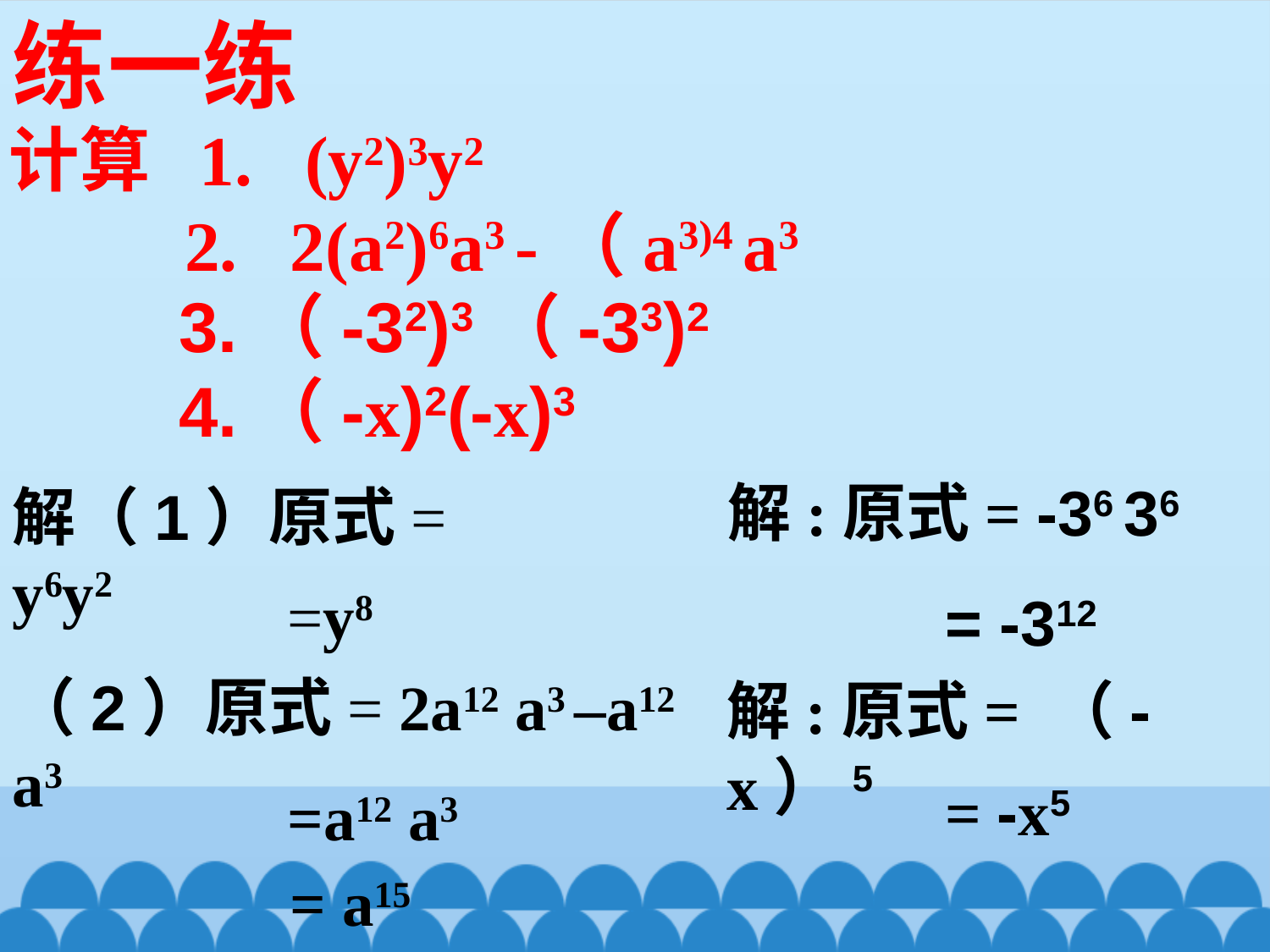

练一练
计算  1.   (y2)3y2
          2.   2(a2)6a3 -（a3)4 a3
3.（-32)3（-33)2
4.（-x)2(-x)3
解:原式= -36 36
解（1）原式= y6y2
=y8
= -312
（2）原式= 2a12 a3 –a12 a3
解:原式= （-x）5
= -x5
=a12 a3
= a15